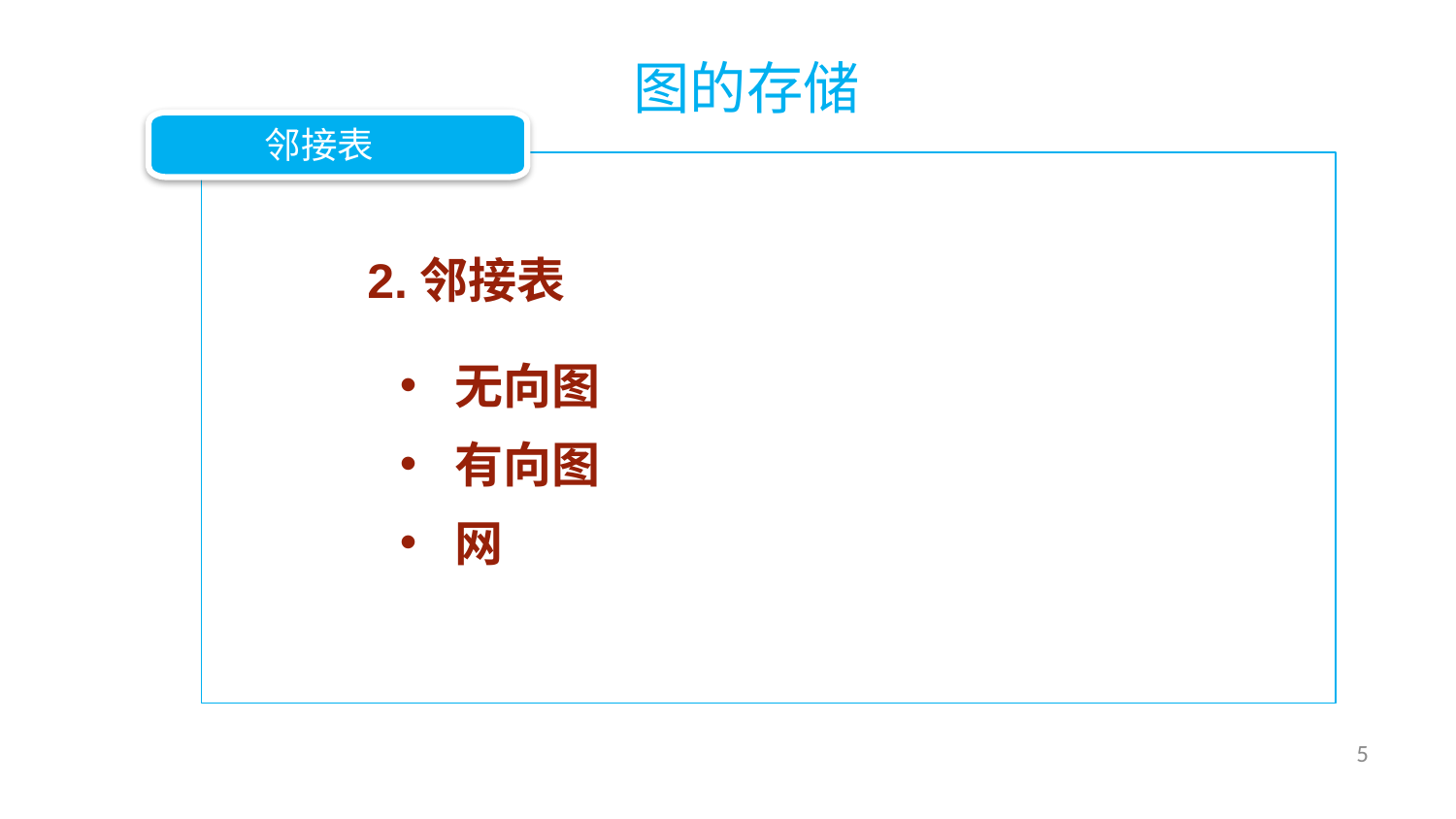

图的存储

邻接表
2.邻接表
无向图
有向图
网
5